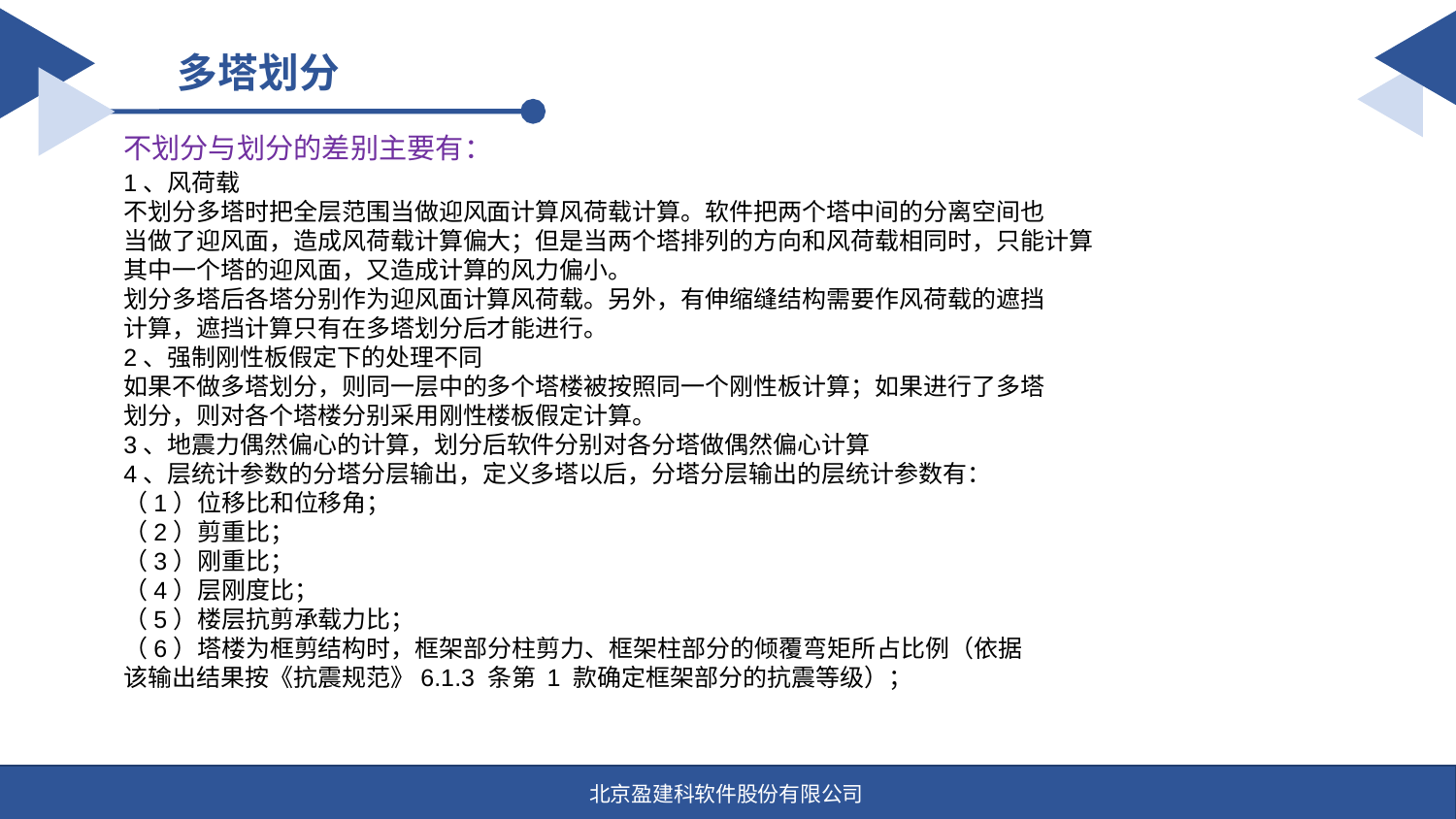

多塔划分

不划分与划分的差别主要有：
1、风荷载
不划分多塔时把全层范围当做迎风面计算风荷载计算。软件把两个塔中间的分离空间也
当做了迎风面，造成风荷载计算偏大；但是当两个塔排列的方向和风荷载相同时，只能计算
其中一个塔的迎风面，又造成计算的风力偏小。
划分多塔后各塔分别作为迎风面计算风荷载。另外，有伸缩缝结构需要作风荷载的遮挡
计算，遮挡计算只有在多塔划分后才能进行。
2、强制刚性板假定下的处理不同
如果不做多塔划分，则同一层中的多个塔楼被按照同一个刚性板计算；如果进行了多塔
划分，则对各个塔楼分别采用刚性楼板假定计算。
3、地震力偶然偏心的计算，划分后软件分别对各分塔做偶然偏心计算
4、层统计参数的分塔分层输出，定义多塔以后，分塔分层输出的层统计参数有：
（1）位移比和位移角；
（2）剪重比；
（3）刚重比；
（4）层刚度比；
（5）楼层抗剪承载力比；
（6）塔楼为框剪结构时，框架部分柱剪力、框架柱部分的倾覆弯矩所占比例（依据
该输出结果按《抗震规范》6.1.3 条第 1 款确定框架部分的抗震等级）；